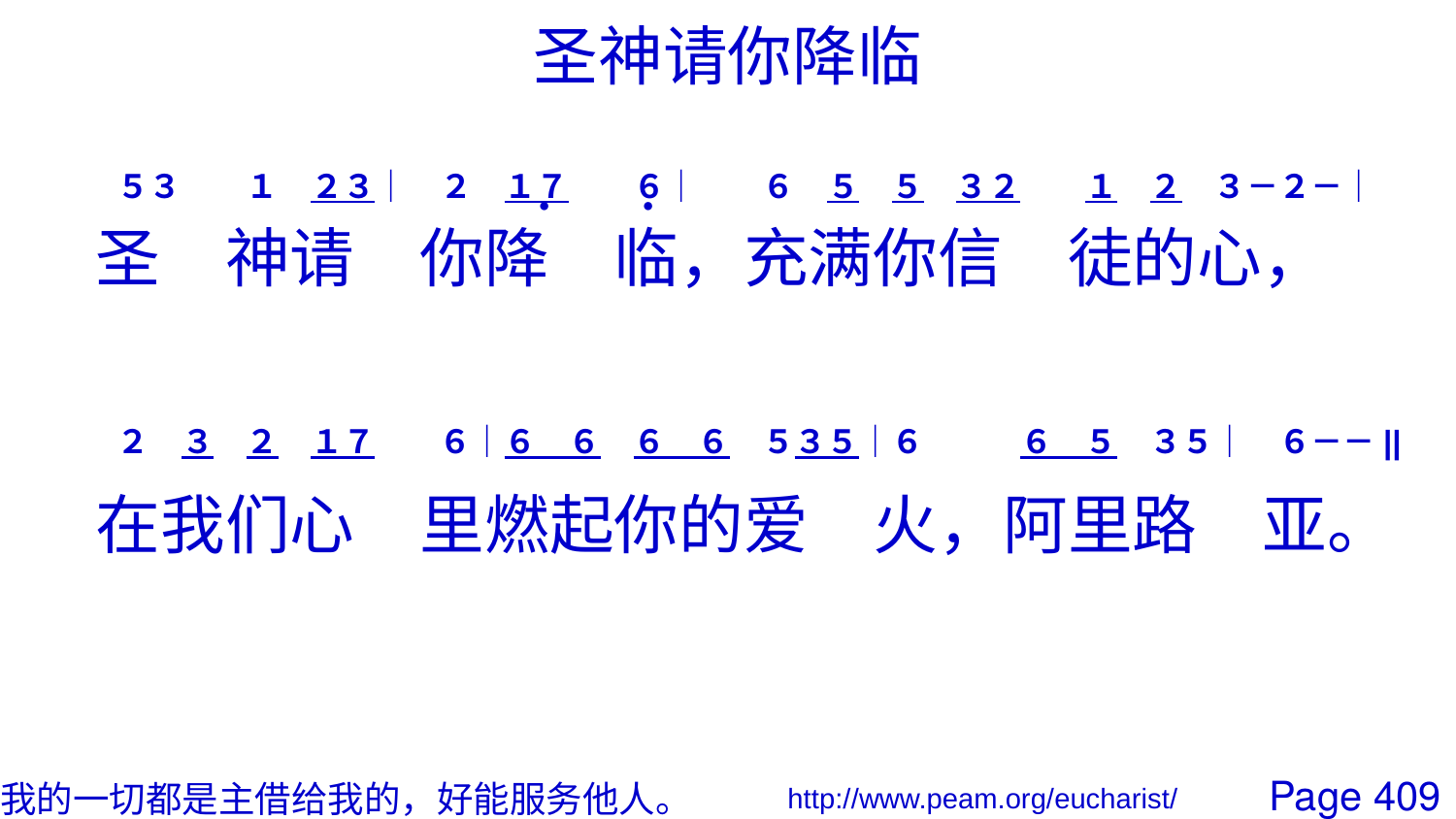

圣神请你降临
 ５３　　１　２３｜　２　１７　　６｜　　６　５　５　３２　　１　２　３－２－｜
　　　　　　　　　　　　　 •　　 •
圣　神请　你降　临，充满你信　徒的心，
 ２　３　２　１７　　６｜６　６　６　６　５３５｜６　　　６　５　３５｜　６－－||
在我们心　里燃起你的爱　火，阿里路　亚。